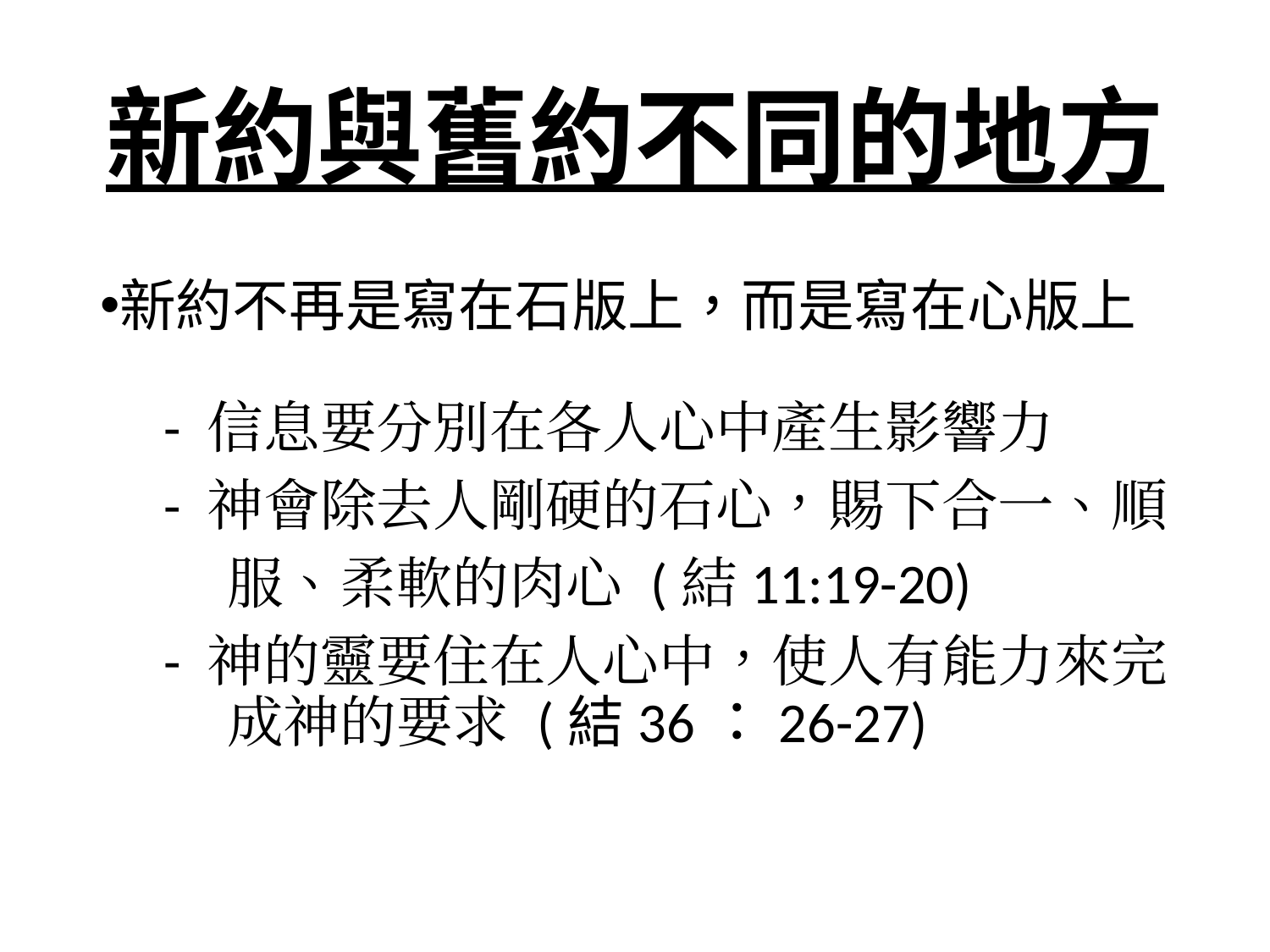

# 新約與舊約不同的地方
新約不再是寫在石版上，而是寫在心版上

- 信息要分別在各人心中產生影響力
- 神會除去人剛硬的石心，賜下合一、順服、柔軟的肉心 (結11:19-20)
- 神的靈要住在人心中，使人有能力來完成神的要求 (結36：26-27)